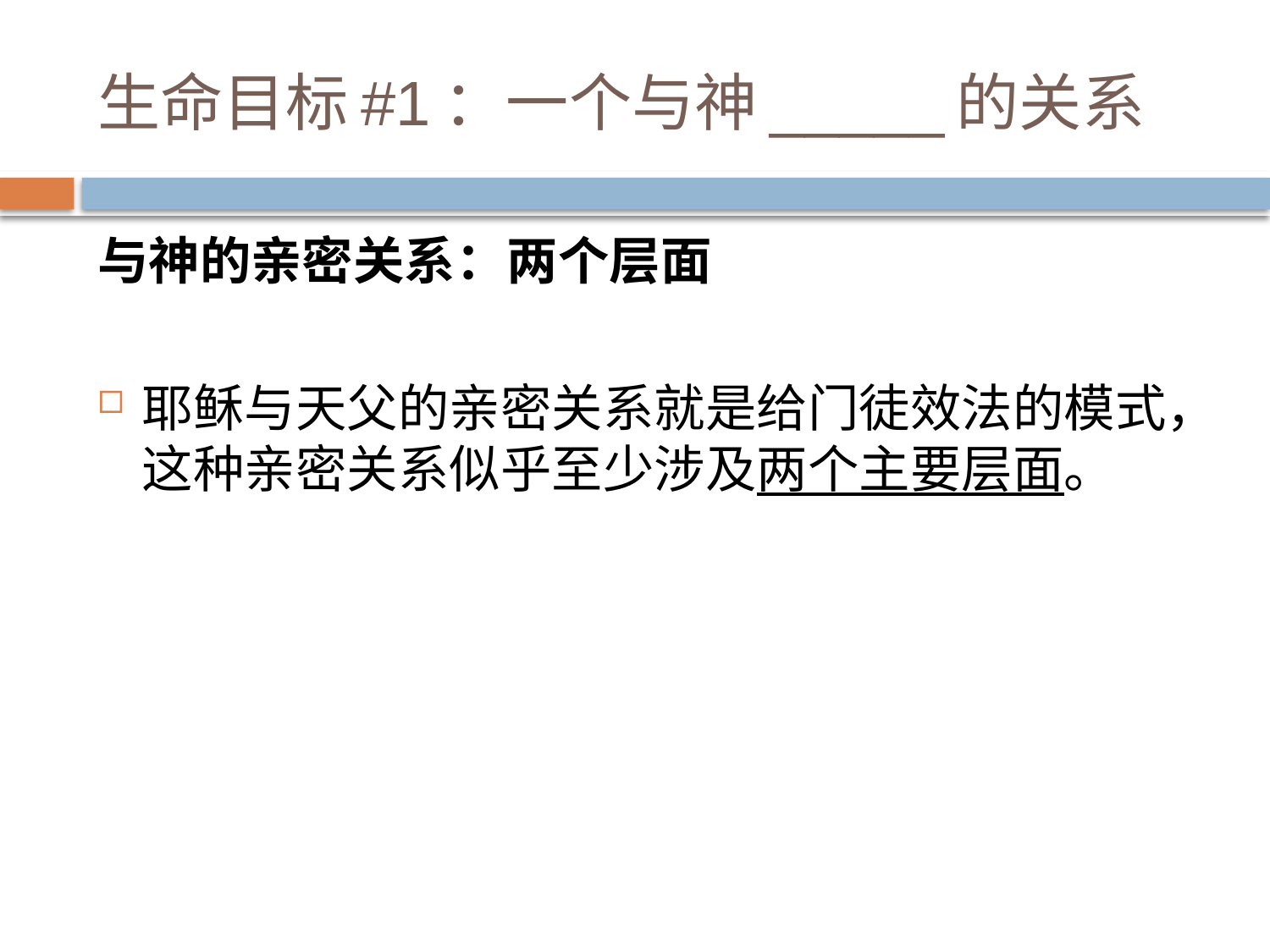

# 生命目标#1：一个与神_____的关系
与神的亲密关系：两个层面

耶稣与天父的亲密关系就是给门徒效法的模式，这种亲密关系似乎至少涉及两个主要层面。